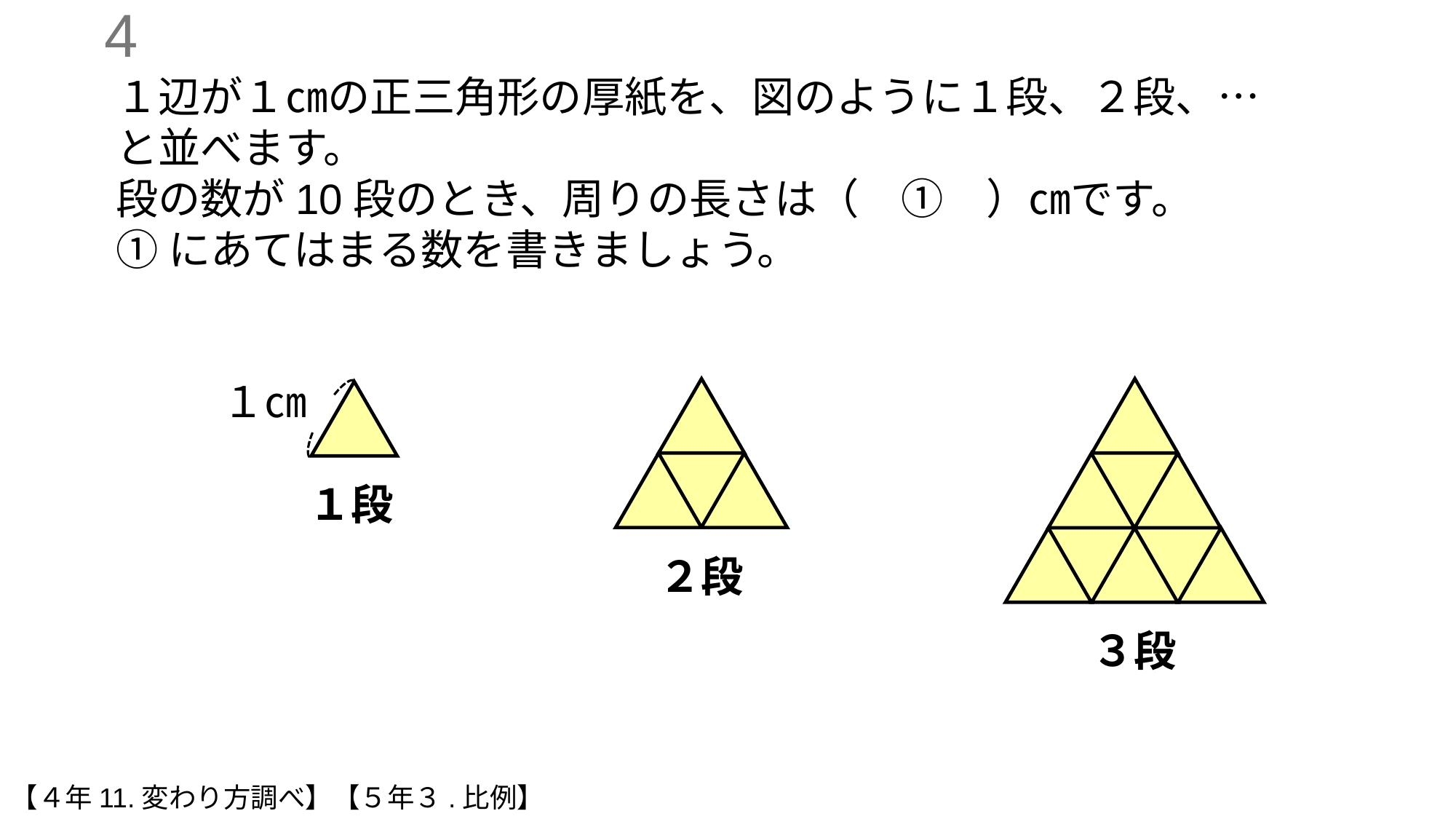

4
１辺が１㎝の正三角形の厚紙を、図のように１段、２段、…と並べます。
段の数が10段のとき、周りの長さは（　①　）㎝です。
①にあてはまる数を書きましょう。
１㎝

１段

２段
３段
【４年11.変わり方調べ】【５年３.比例】